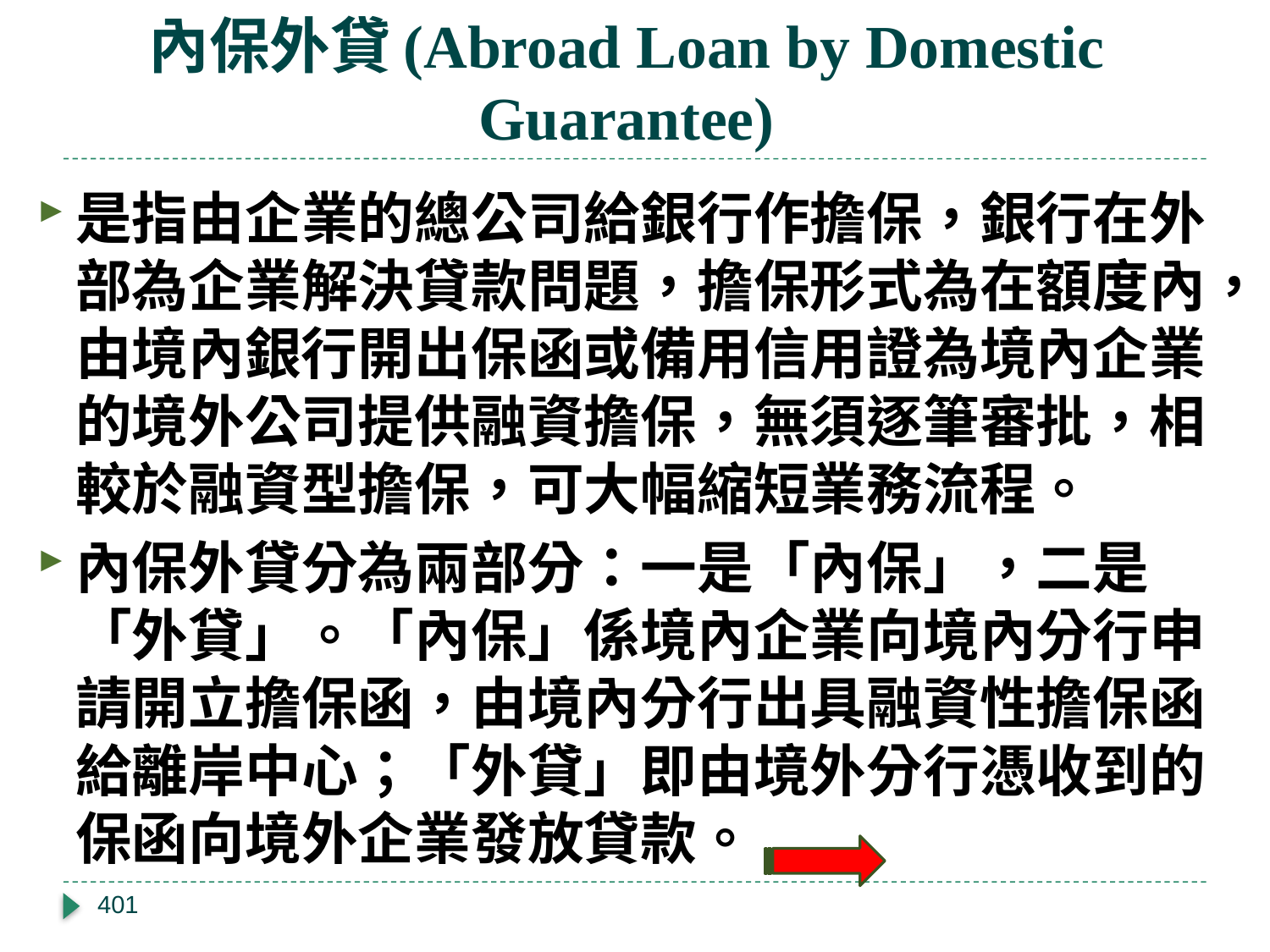

# 內保外貸(Abroad Loan by Domestic Guarantee)
是指由企業的總公司給銀行作擔保，銀行在外部為企業解決貸款問題，擔保形式為在額度內，由境內銀行開出保函或備用信用證為境內企業的境外公司提供融資擔保，無須逐筆審批，相較於融資型擔保，可大幅縮短業務流程。
內保外貸分為兩部分：一是「內保」，二是「外貸」。「內保」係境內企業向境內分行申請開立擔保函，由境內分行出具融資性擔保函給離岸中心；「外貸」即由境外分行憑收到的保函向境外企業發放貸款。

401